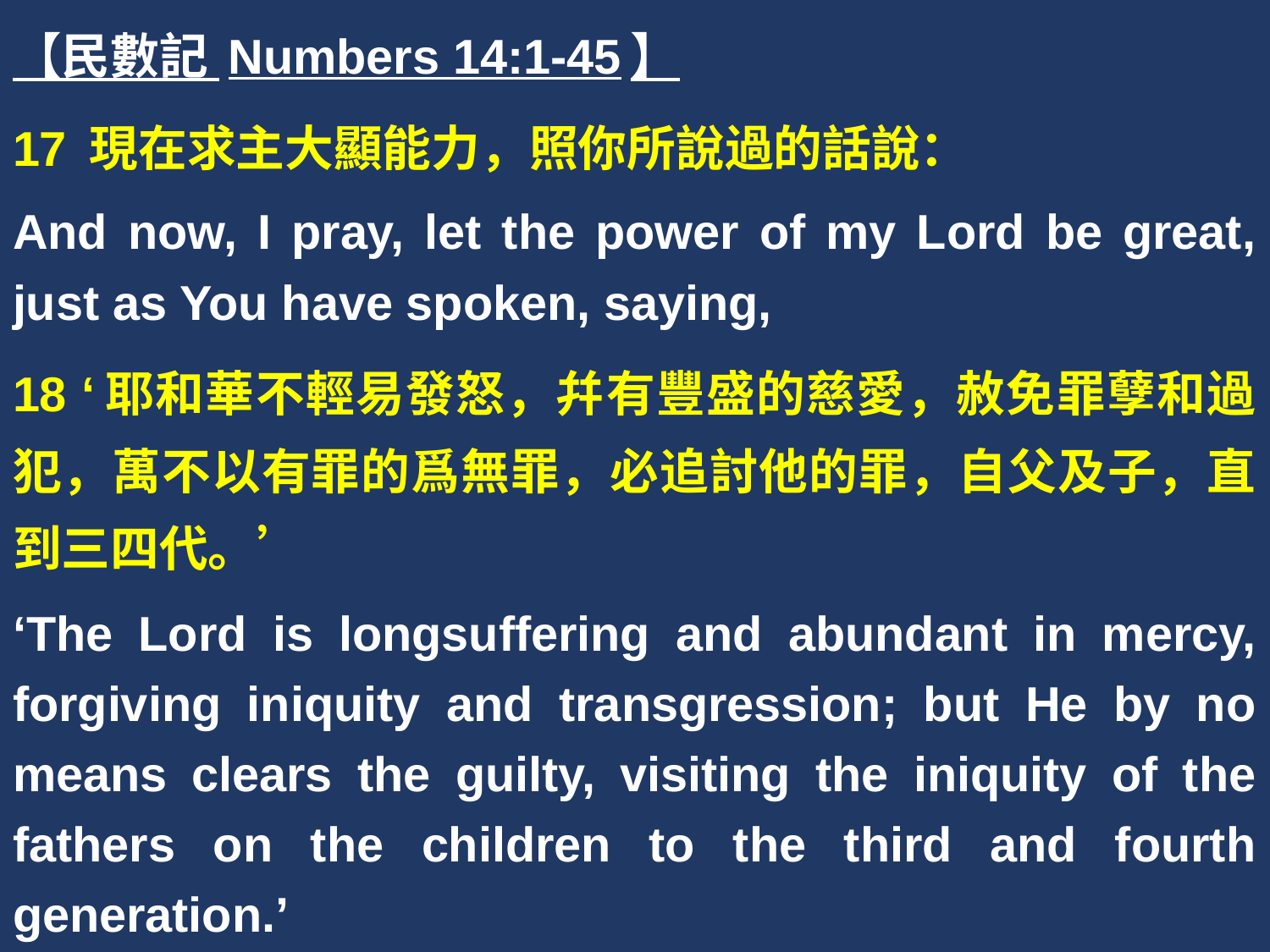

【民數記 Numbers 14:1-45】
17 現在求主大顯能力，照你所說過的話說：
And now, I pray, let the power of my Lord be great, just as You have spoken, saying,
18 ‘耶和華不輕易發怒，幷有豐盛的慈愛，赦免罪孽和過犯，萬不以有罪的爲無罪，必追討他的罪，自父及子，直到三四代。’
‘The Lord is longsuffering and abundant in mercy, forgiving iniquity and transgression; but He by no means clears the guilty, visiting the iniquity of the fathers on the children to the third and fourth generation.’